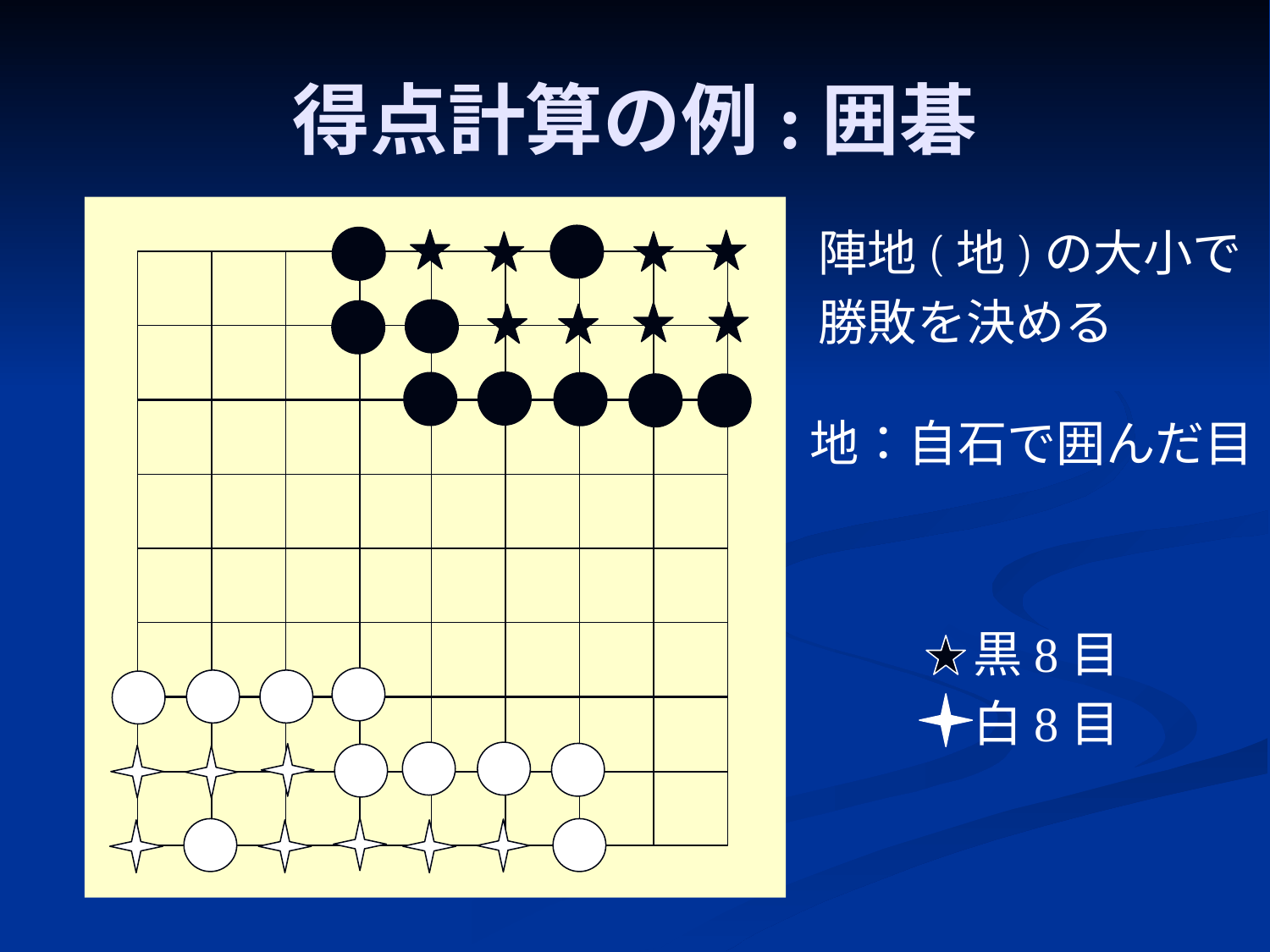

# 得点計算の例:囲碁

陣地(地)の大小で
勝敗を決める

地：自石で囲んだ目
黒8目
白8目